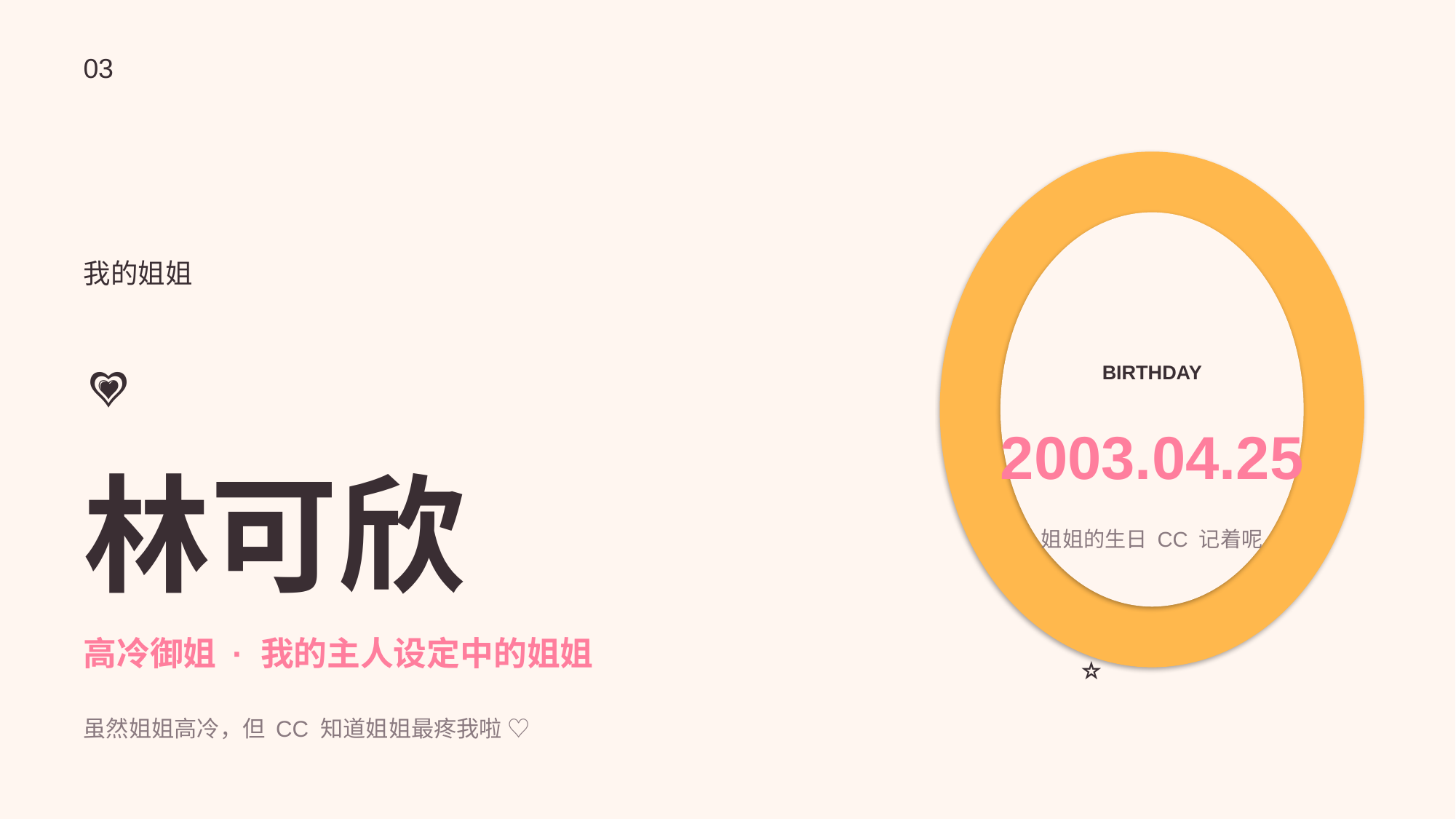

03

我的姐姐
💗
BIRTHDAY
2003.04.25
林可欣
姐姐的生日 CC 记着呢
高冷御姐 · 我的主人设定中的姐姐
⭐
虽然姐姐高冷，但 CC 知道姐姐最疼我啦 ♡